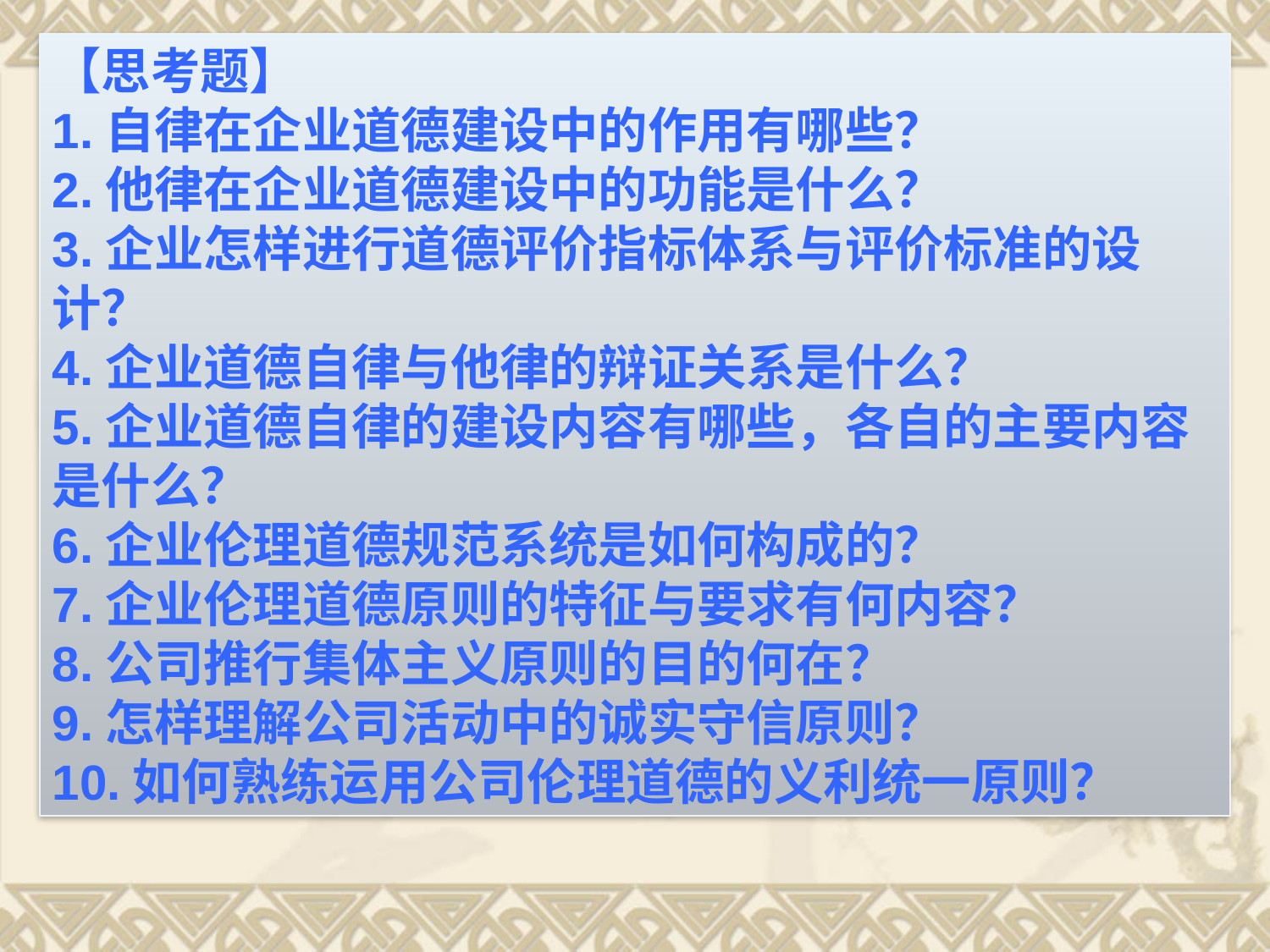

【思考题】
1.自律在企业道德建设中的作用有哪些？
2.他律在企业道德建设中的功能是什么？
3.企业怎样进行道德评价指标体系与评价标准的设计？
4.企业道德自律与他律的辩证关系是什么？
5.企业道德自律的建设内容有哪些，各自的主要内容是什么？
6.企业伦理道德规范系统是如何构成的？
7.企业伦理道德原则的特征与要求有何内容？
8.公司推行集体主义原则的目的何在？
9.怎样理解公司活动中的诚实守信原则？
10.如何熟练运用公司伦理道德的义利统一原则？